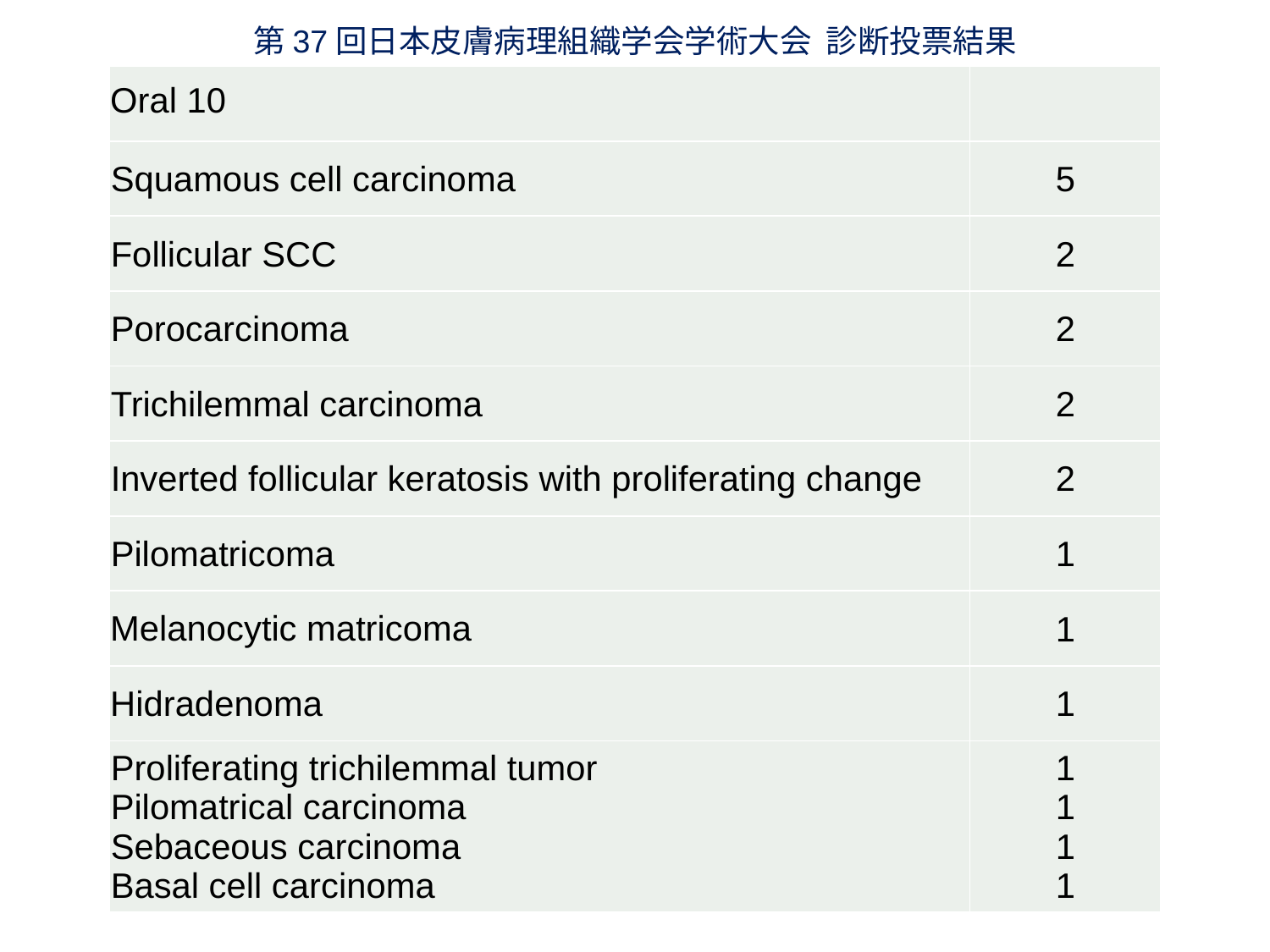

第37回日本皮膚病理組織学会学術大会  診断投票結果
| Oral 10 |  |
| --- | --- |
| Squamous cell carcinoma | 5 |
| Follicular SCC | 2 |
| Porocarcinoma | 2 |
| Trichilemmal carcinoma | 2 |
| Inverted follicular keratosis with proliferating change | 2 |
| Pilomatricoma | 1 |
| Melanocytic matricoma | 1 |
| Hidradenoma | 1 |
| Proliferating trichilemmal tumor Pilomatrical carcinoma Sebaceous carcinoma Basal cell carcinoma | 1 1 1 1 |